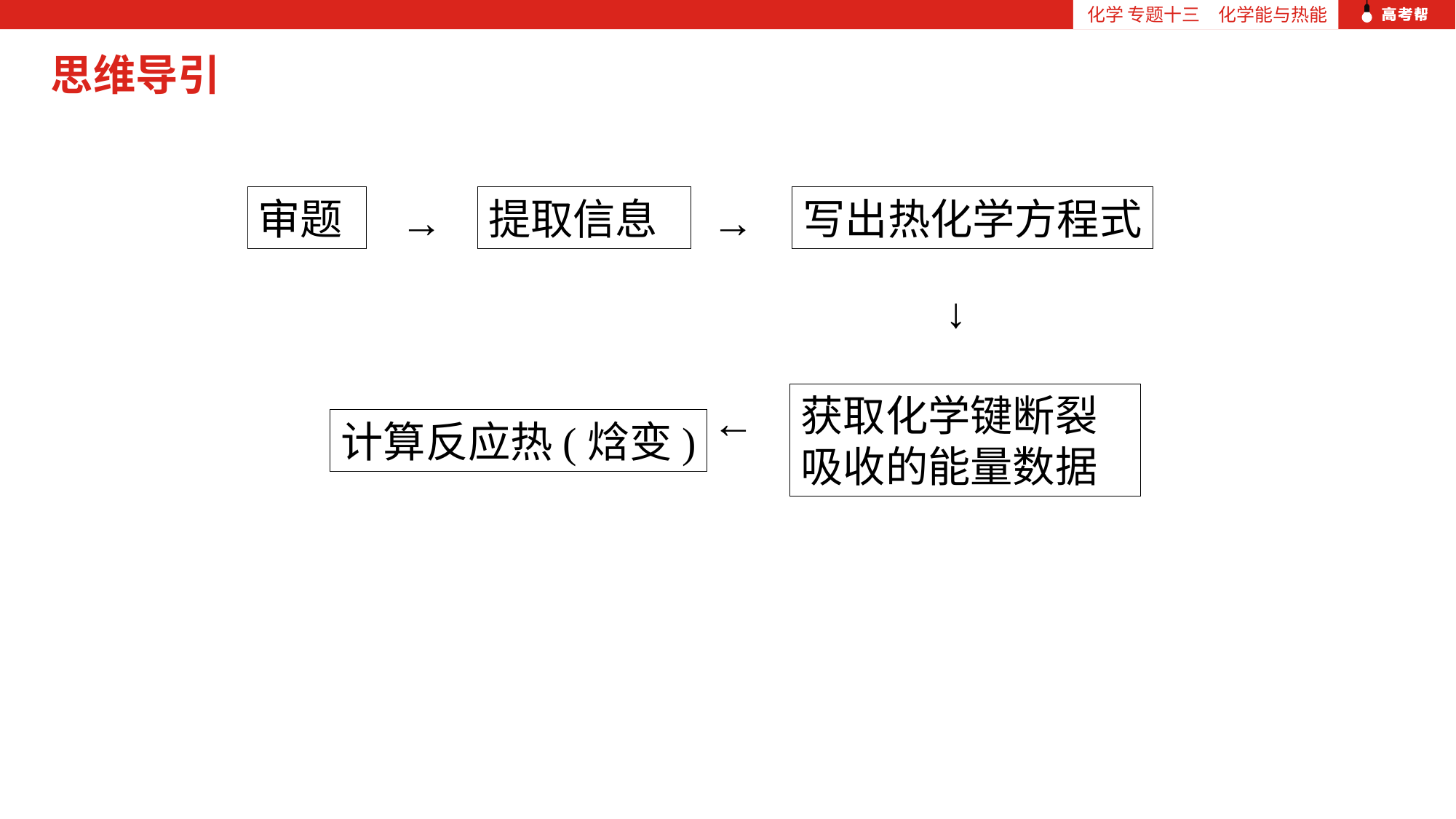

化学 专题十三　化学能与热能
思维导引
审题
提取信息
写出热化学方程式
→
→
→
获取化学键断裂
吸收的能量数据
计算反应热(焓变)
→